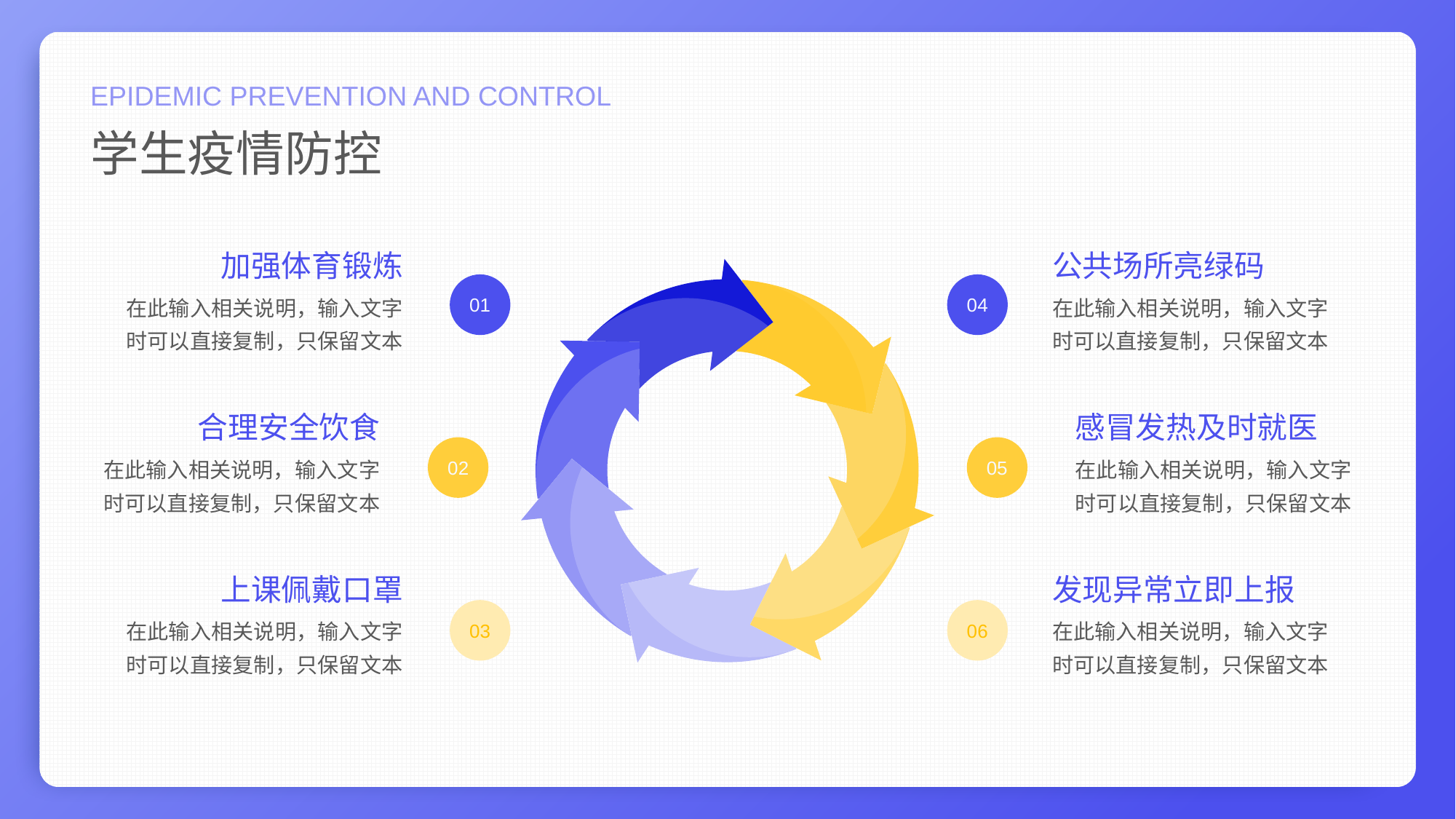

EPIDEMIC PREVENTION AND CONTROL
学生疫情防控
加强体育锻炼
公共场所亮绿码

01
04
在此输入相关说明，输入文字时可以直接复制，只保留文本
在此输入相关说明，输入文字时可以直接复制，只保留文本
合理安全饮食
感冒发热及时就医
02
05
在此输入相关说明，输入文字时可以直接复制，只保留文本
在此输入相关说明，输入文字时可以直接复制，只保留文本
上课佩戴口罩
发现异常立即上报
03
06
在此输入相关说明，输入文字时可以直接复制，只保留文本
在此输入相关说明，输入文字时可以直接复制，只保留文本